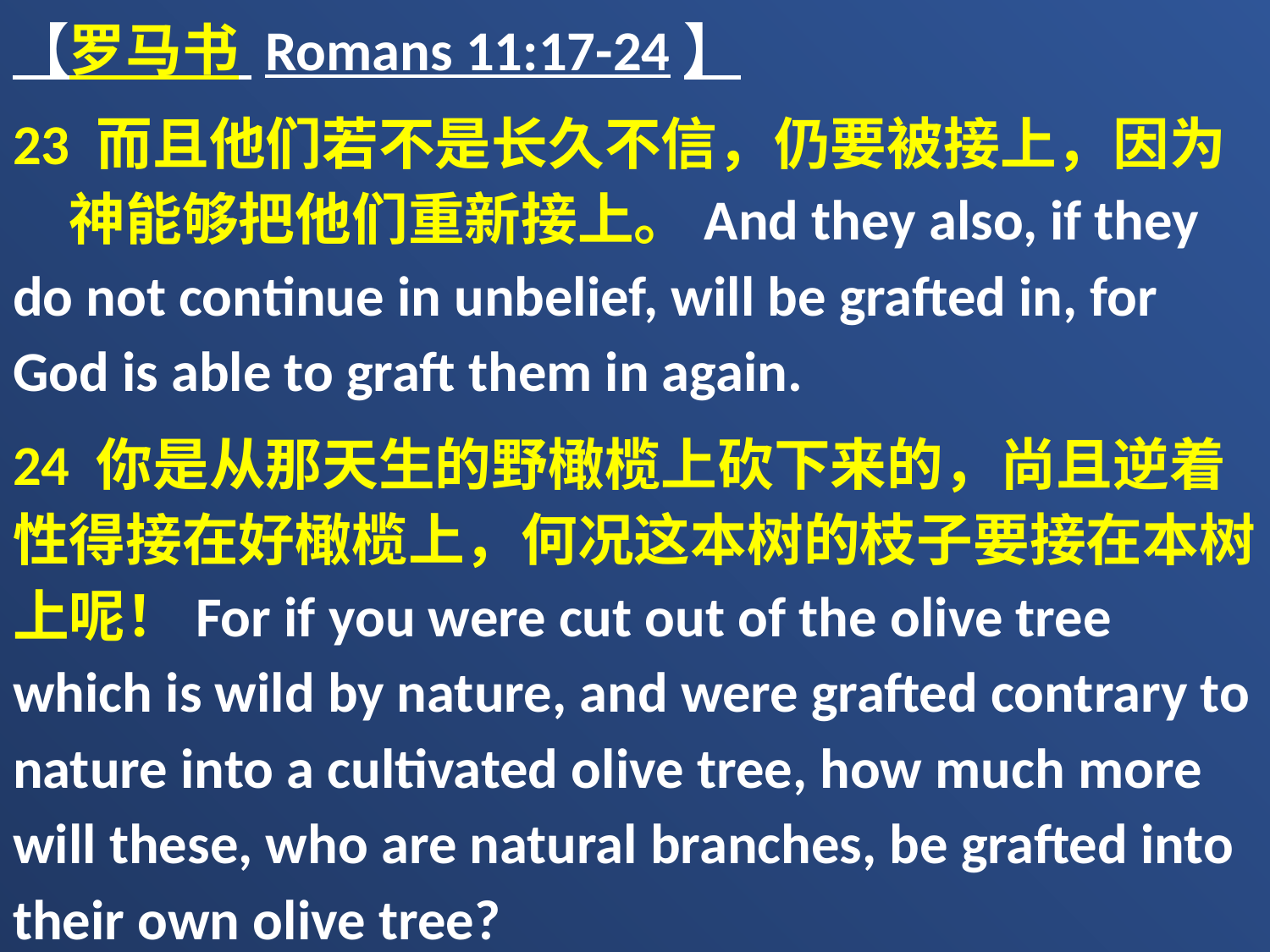

【罗马书 Romans 11:17-24】
23 而且他们若不是长久不信，仍要被接上，因为　神能够把他们重新接上。And they also, if they do not continue in unbelief, will be grafted in, for God is able to graft them in again.
24 你是从那天生的野橄榄上砍下来的，尚且逆着性得接在好橄榄上，何况这本树的枝子要接在本树上呢！For if you were cut out of the olive tree which is wild by nature, and were grafted contrary to nature into a cultivated olive tree, how much more will these, who are natural branches, be grafted into their own olive tree?